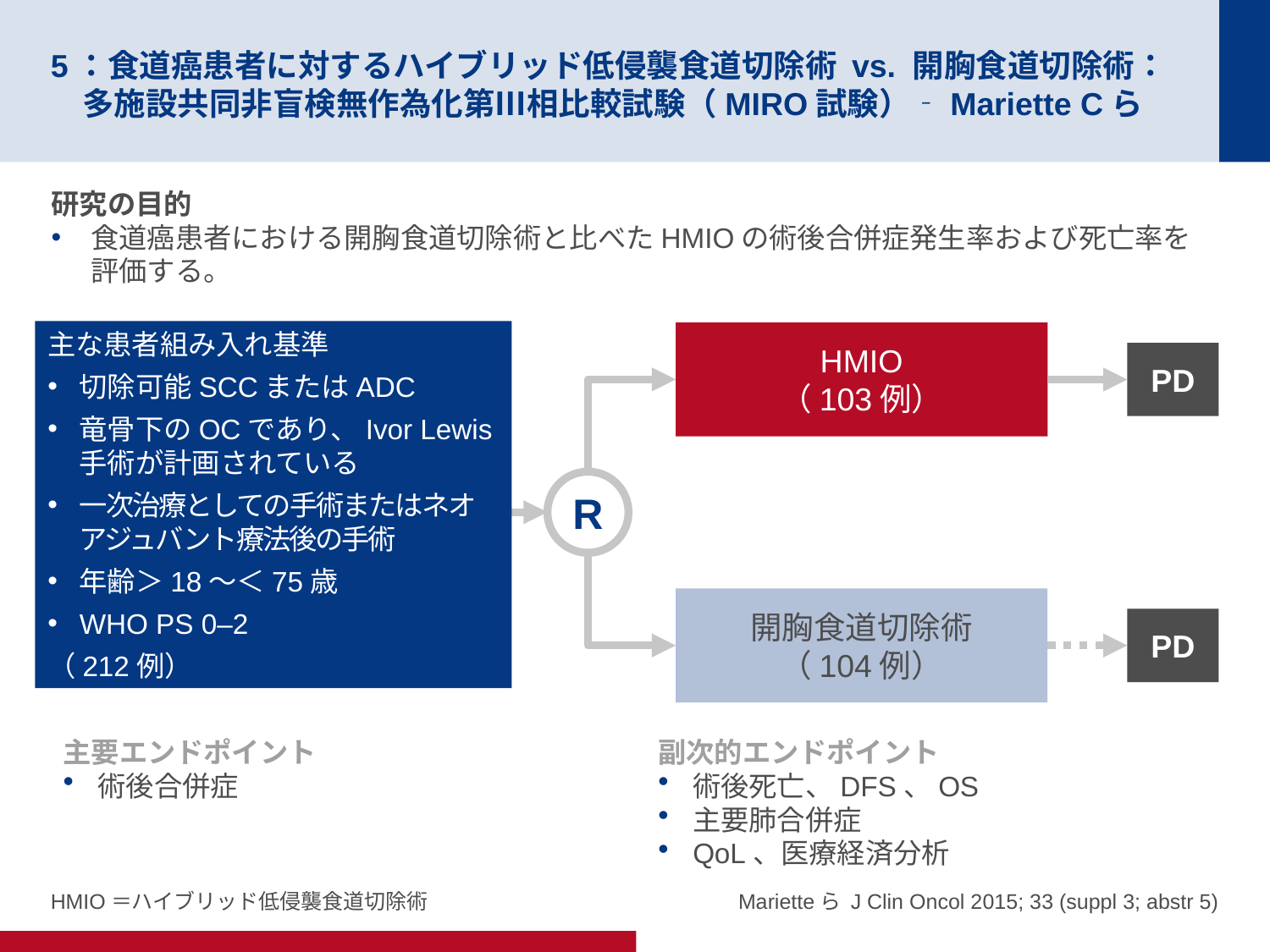

# 5：食道癌患者に対するハイブリッド低侵襲食道切除術 vs. 開胸食道切除術：　多施設共同非盲検無作為化第Ⅲ相比較試験（MIRO試験）‐Mariette Cら
研究の目的
食道癌患者における開胸食道切除術と比べたHMIOの術後合併症発生率および死亡率を評価する。
主な患者組み入れ基準
切除可能SCCまたはADC
竜骨下のOCであり、Ivor Lewis手術が計画されている
一次治療としての手術またはネオアジュバント療法後の手術
年齢＞18～＜75歳
WHO PS 0–2
（212例）
HMIO
（103例）
PD
R
開胸食道切除術
（104例）
PD
主要エンドポイント
術後合併症
副次的エンドポイント
術後死亡、DFS、OS
主要肺合併症
QoL、医療経済分析
HMIO＝ハイブリッド低侵襲食道切除術
Marietteら J Clin Oncol 2015; 33 (suppl 3; abstr 5)